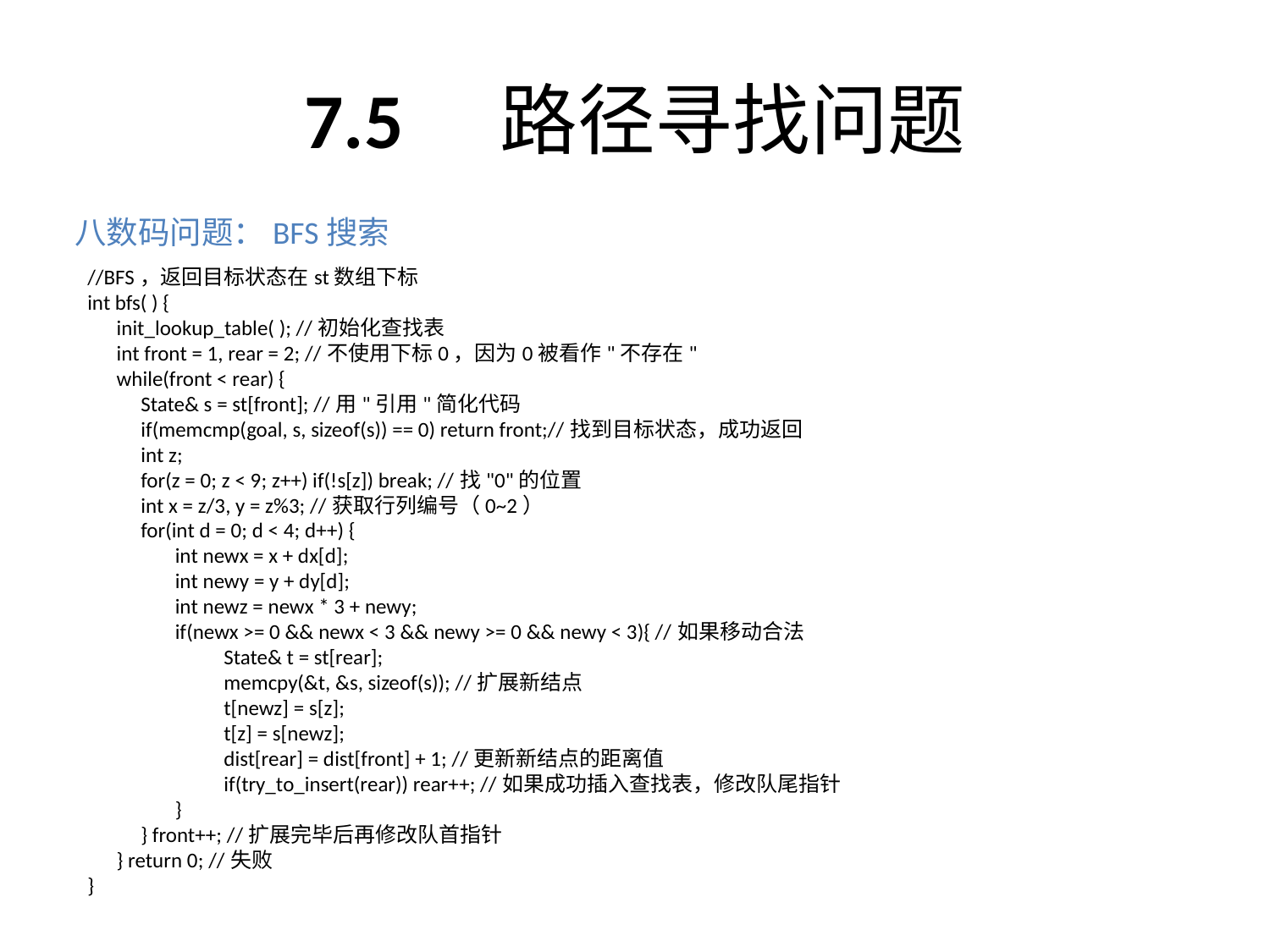

# 7.5　路径寻找问题
八数码问题：BFS搜索
//BFS，返回目标状态在st数组下标
int bfs( ) {
      init_lookup_table( ); //初始化查找表
      int front = 1, rear = 2; //不使用下标0，因为0被看作"不存在"
      while(front < rear) {
           State& s = st[front]; //用"引用"简化代码
           if(memcmp(goal, s, sizeof(s)) == 0) return front;//找到目标状态，成功返回
           int z;
           for(z = 0; z < 9; z++) if(!s[z]) break; //找"0"的位置
           int x = z/3, y = z%3; //获取行列编号（0~2）
           for(int d = 0; d < 4; d++) {
                  int newx = x + dx[d];
                  int newy = y + dy[d];
                  int newz = newx * 3 + newy;
                  if(newx >= 0 && newx < 3 && newy >= 0 && newy < 3){ //如果移动合法
                            State& t = st[rear];
                            memcpy(&t, &s, sizeof(s)); //扩展新结点
                            t[newz] = s[z];
                            t[z] = s[newz];
                            dist[rear] = dist[front] + 1; //更新新结点的距离值
                            if(try_to_insert(rear)) rear++; //如果成功插入查找表，修改队尾指针
                  }
           } front++; //扩展完毕后再修改队首指针
      } return 0; //失败
}